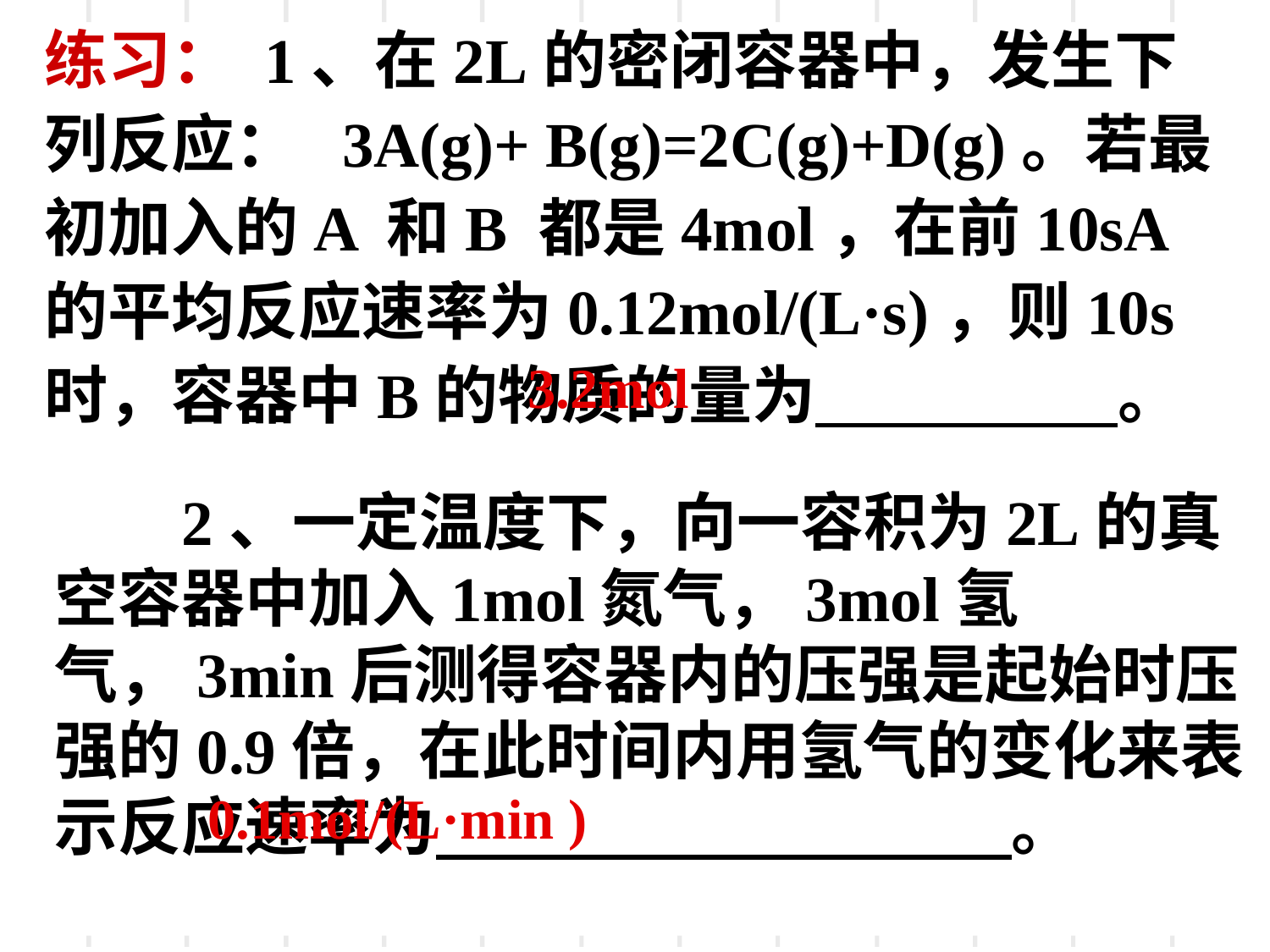

练习： 1、在2L的密闭容器中，发生下列反应：  3A(g)+ B(g)=2C(g)+D(g)。若最初加入的A 和B 都是4mol，在前10sA 的平均反应速率为0.12mol/(L·s)，则10s时，容器中B的物质的量为                     。
3.2mol
        2、一定温度下，向一容积为2L的真空容器中加入1mol氮气，3mol氢气，3min后测得容器内的压强是起始时压强的0.9倍，在此时间内用氢气的变化来表示反应速率为                                        。
0.1mol/(L·min )